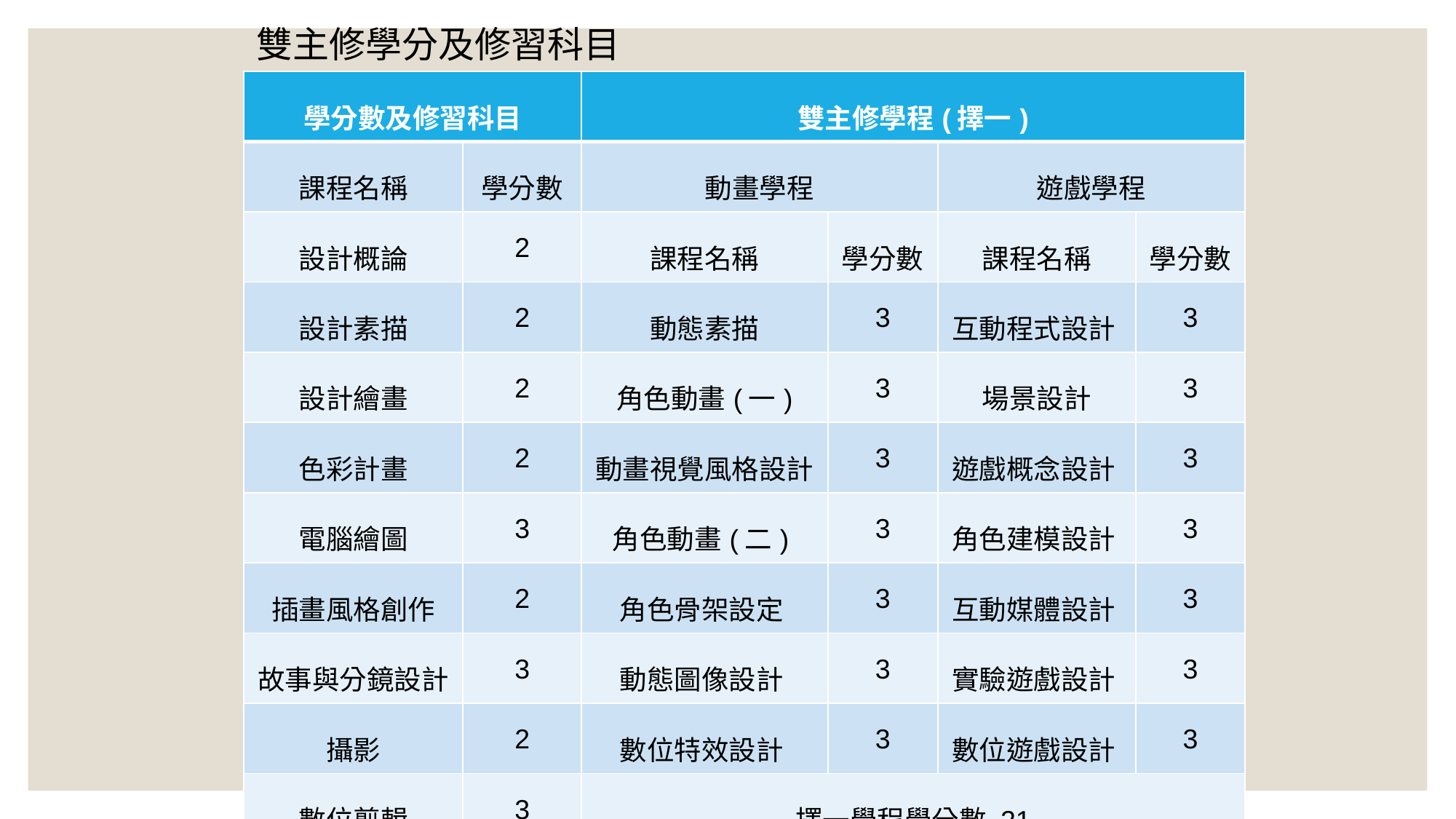

雙主修學分及修習科目
| 學分數及修習科目 |  |
| --- | --- |
| 課程名稱 | 學分數 |
| 設計概論 | 2 |
| 設計素描 | 2 |
| 設計繪畫 | 2 |
| 色彩計畫 | 2 |
| 電腦繪圖 | 3 |
| 插畫風格創作 | 2 |
| 故事與分鏡設計 | 3 |
| 攝影 | 2 |
| 數位剪輯 | 3 |
| 總學分數 21 |  |
| 雙主修學程(擇一) |  |  |  |
| --- | --- | --- | --- |
| 動畫學程 |  | 遊戲學程 |  |
| 課程名稱 | 學分數 | 課程名稱 | 學分數 |
| 動態素描 | 3 | 互動程式設計 | 3 |
| 角色動畫(一) | 3 | 場景設計 | 3 |
| 動畫視覺風格設計 | 3 | 遊戲概念設計 | 3 |
| 角色動畫(二) | 3 | 角色建模設計 | 3 |
| 角色骨架設定 | 3 | 互動媒體設計 | 3 |
| 動態圖像設計 | 3 | 實驗遊戲設計 | 3 |
| 數位特效設計 | 3 | 數位遊戲設計 | 3 |
| 擇一學程學分數 21 |  |  |  |